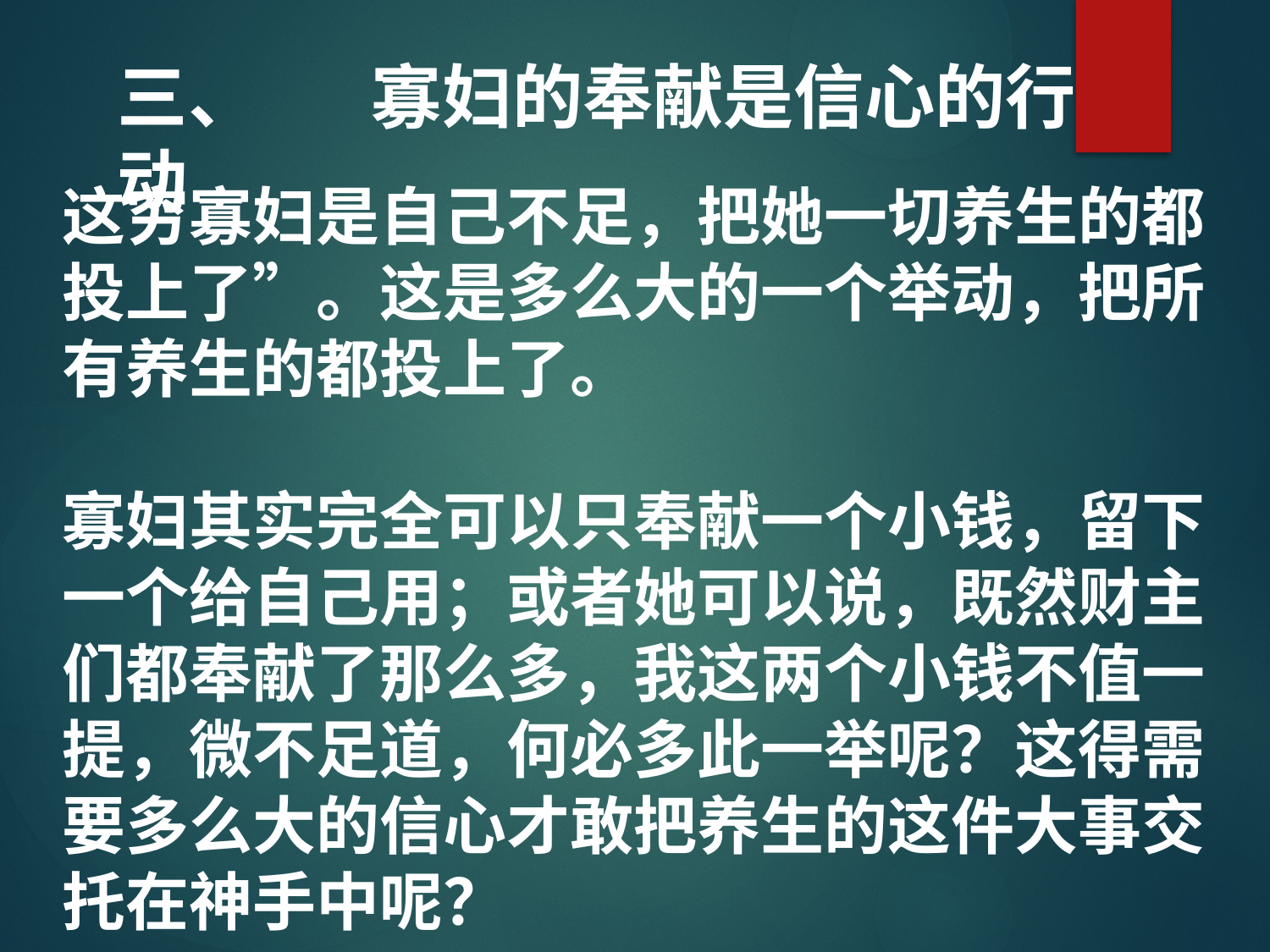

三、	寡妇的奉献是信心的行动
这穷寡妇是自己不足，把她一切养生的都投上了”。这是多么大的一个举动，把所有养生的都投上了。

寡妇其实完全可以只奉献一个小钱，留下一个给自己用；或者她可以说，既然财主们都奉献了那么多，我这两个小钱不值一提，微不足道，何必多此一举呢？这得需要多么大的信心才敢把养生的这件大事交托在神手中呢？